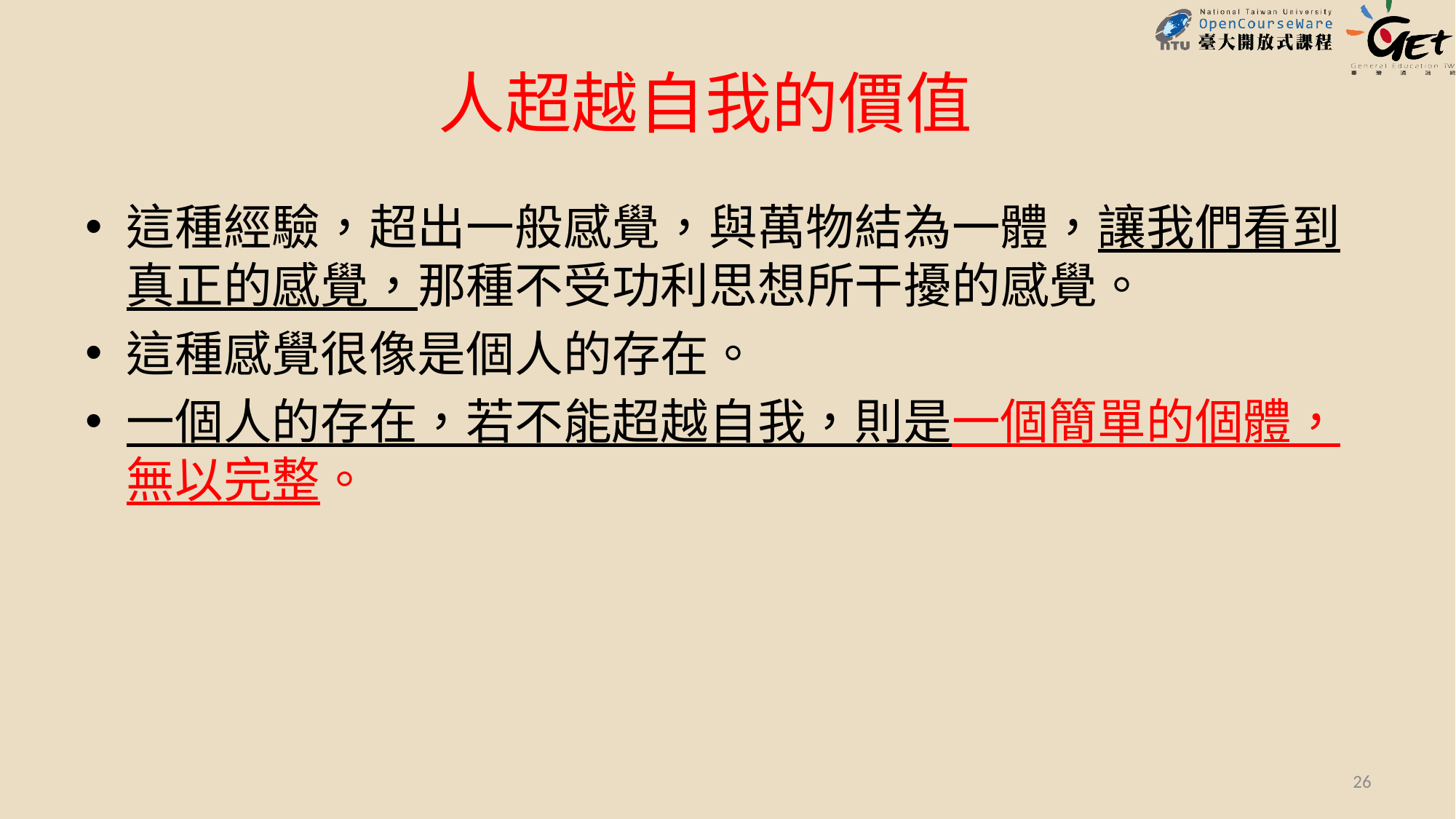

# 人超越自我的價值
這種經驗，超出一般感覺，與萬物結為一體，讓我們看到真正的感覺，那種不受功利思想所干擾的感覺。
這種感覺很像是個人的存在。
一個人的存在，若不能超越自我，則是一個簡單的個體，無以完整。
26